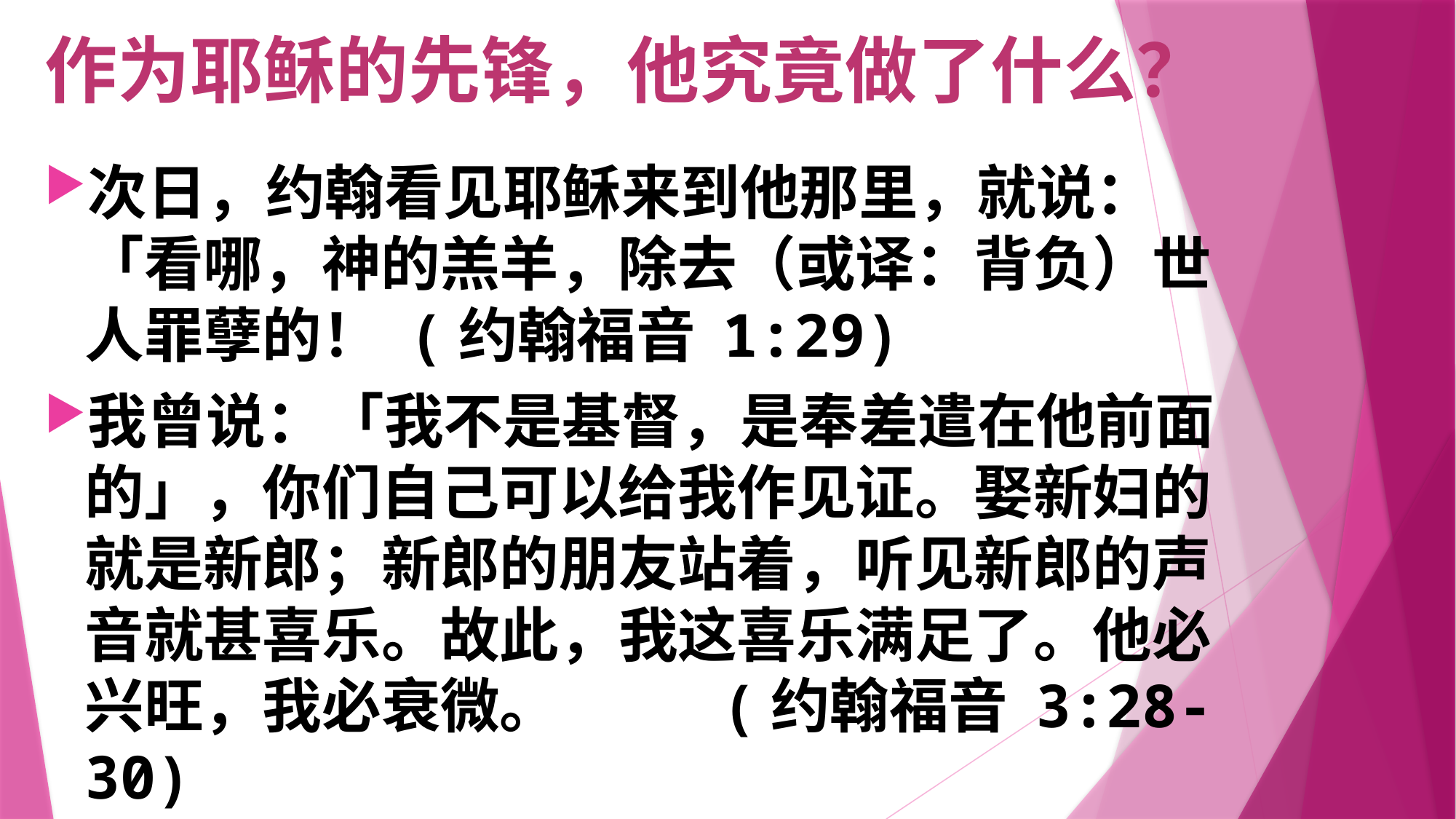

# 作为耶稣的先锋，他究竟做了什么？
次日，约翰看见耶稣来到他那里，就说：「看哪，神的羔羊，除去（或译：背负）世人罪孽的！ (约翰福音 1:29)
我曾说：「我不是基督，是奉差遣在他前面的」，你们自己可以给我作见证。娶新妇的就是新郎；新郎的朋友站着，听见新郎的声音就甚喜乐。故此，我这喜乐满足了。他必兴旺，我必衰微。           (约翰福音 3:28-30)